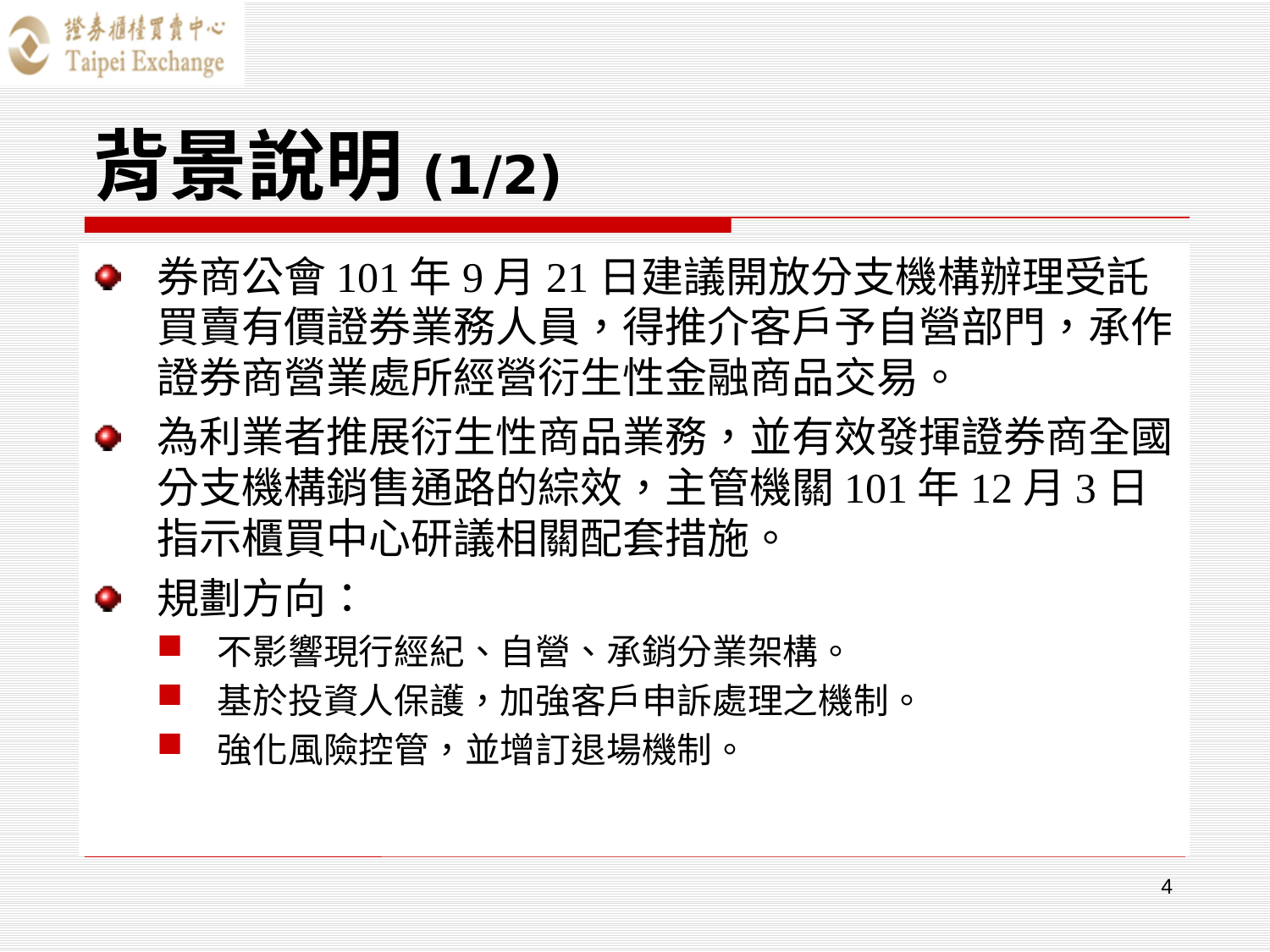

# 背景說明(1/2)
券商公會101年9月21日建議開放分支機構辦理受託買賣有價證券業務人員，得推介客戶予自營部門，承作證券商營業處所經營衍生性金融商品交易。
為利業者推展衍生性商品業務，並有效發揮證券商全國分支機構銷售通路的綜效，主管機關101年12月3日指示櫃買中心研議相關配套措施。
規劃方向：
不影響現行經紀、自營、承銷分業架構。
基於投資人保護，加強客戶申訴處理之機制。
強化風險控管，並增訂退場機制。
4